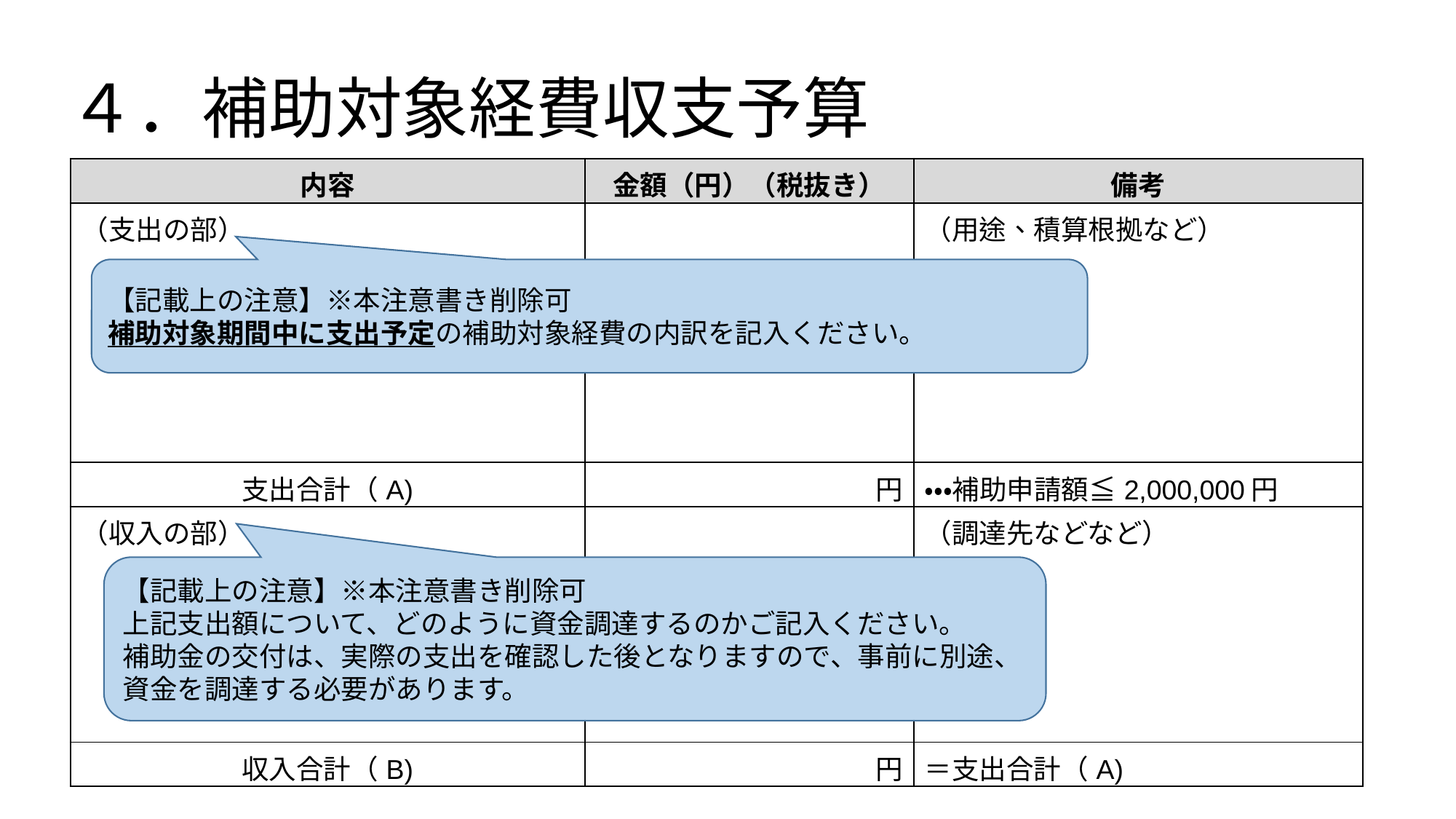

# ４．補助対象経費収支予算
| 内容 | 金額（円）（税抜き） | 備考 |
| --- | --- | --- |
| （支出の部） |  | （用途、積算根拠など） |
| 支出合計（A) | 円 | ・・・補助申請額≦2,000,000円 |
| （収入の部） |  | （調達先などなど） |
| 収入合計（B) | 円 | ＝支出合計（A) |

【記載上の注意】※本注意書き削除可
補助対象期間中に支出予定の補助対象経費の内訳を記入ください。
【記載上の注意】※本注意書き削除可
上記支出額について、どのように資金調達するのかご記入ください。
補助金の交付は、実際の支出を確認した後となりますので、事前に別途、資金を調達する必要があります。